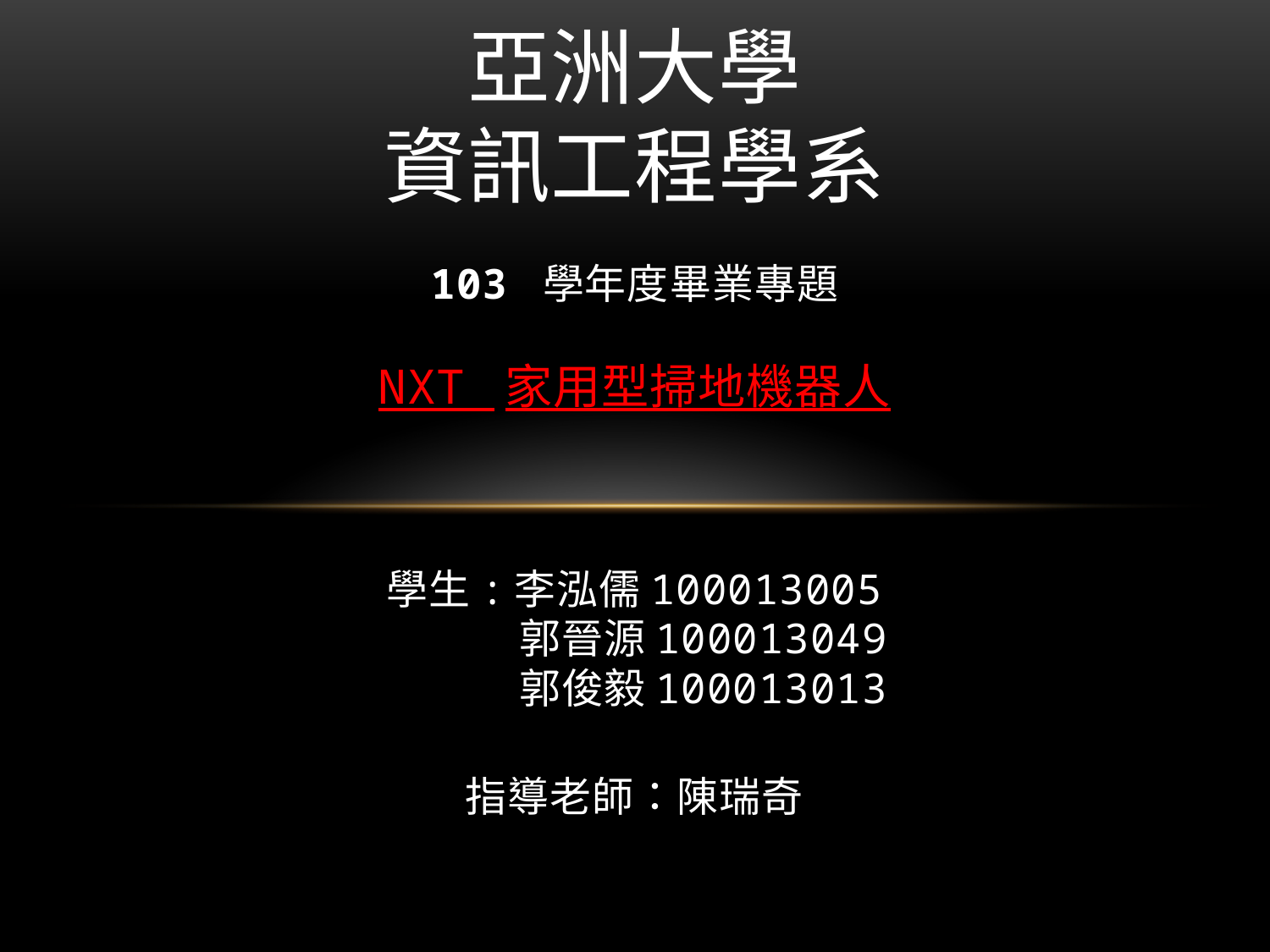

# 亞洲大學 資訊工程學系 103 學年度畢業專題   NXT 家用型掃地機器人       學生:李泓儒100013005 郭晉源100013049 郭俊毅100013013 指導老師：陳瑞奇